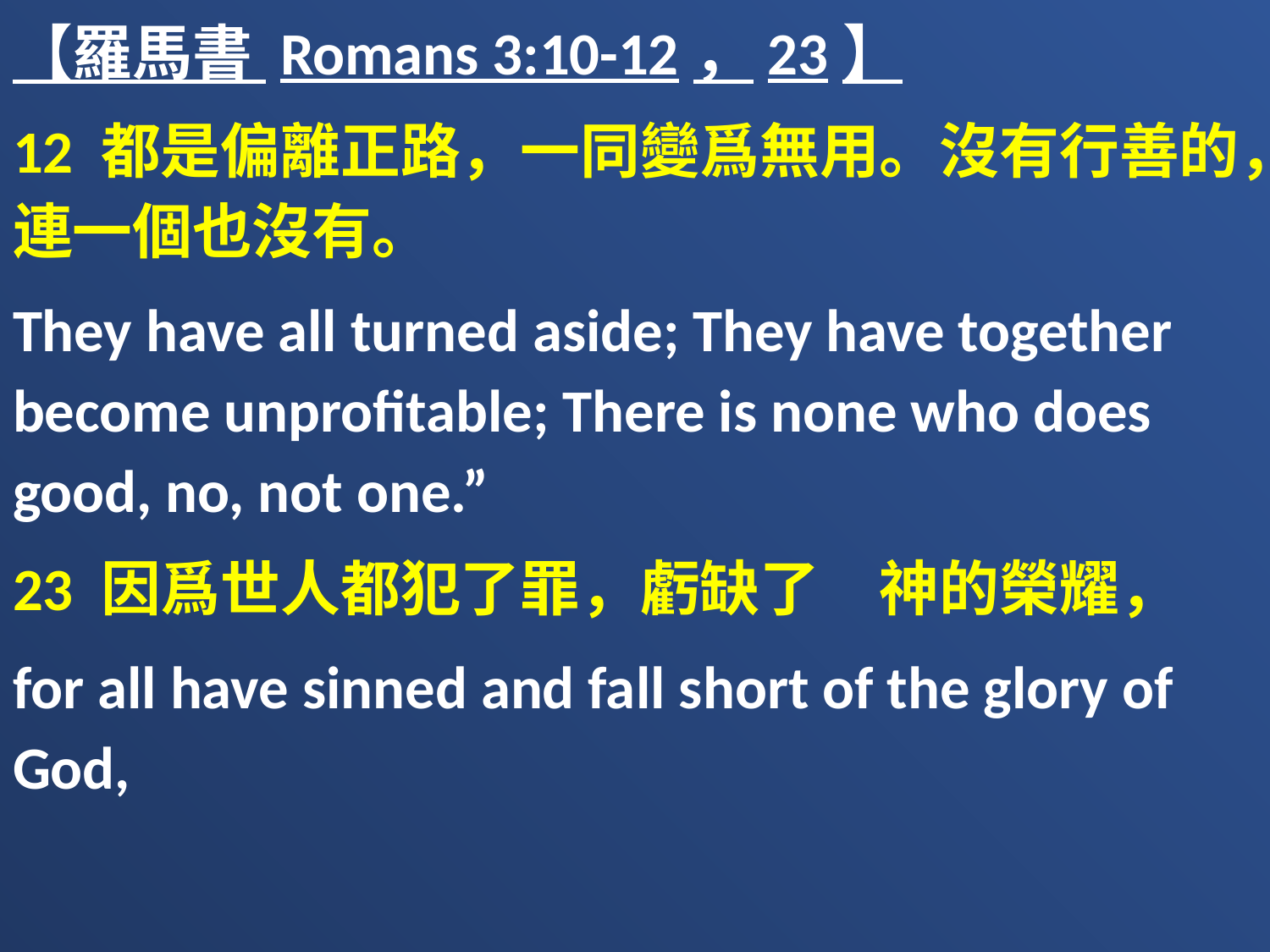

【羅馬書 Romans 3:10-12，23】
12 都是偏離正路，一同變爲無用。沒有行善的，連一個也沒有。
They have all turned aside; They have together become unprofitable; There is none who does good, no, not one.”
23 因爲世人都犯了罪，虧缺了　神的榮耀，
for all have sinned and fall short of the glory of God,